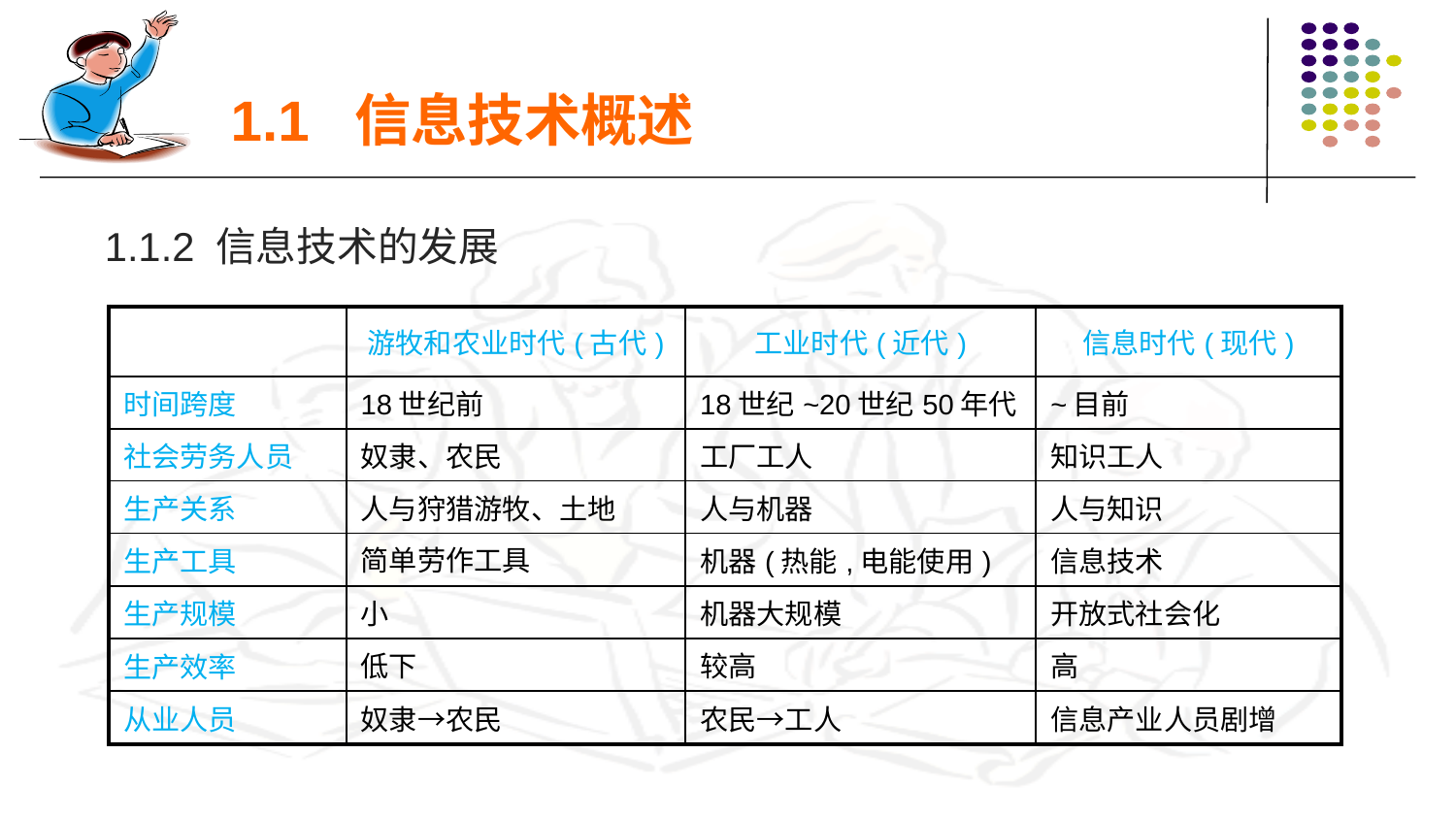

1.1  信息技术概述
1.1.2 信息技术的发展
|  | 游牧和农业时代(古代) | 工业时代(近代) | 信息时代(现代) |
| --- | --- | --- | --- |
| 时间跨度 | 18世纪前 | 18世纪~20世纪50年代 | ~目前 |
| 社会劳务人员 | 奴隶、农民 | 工厂工人 | 知识工人 |
| 生产关系 | 人与狩猎游牧、土地 | 人与机器 | 人与知识 |
| 生产工具 | 简单劳作工具 | 机器(热能,电能使用) | 信息技术 |
| 生产规模 | 小 | 机器大规模 | 开放式社会化 |
| 生产效率 | 低下 | 较高 | 高 |
| 从业人员 | 奴隶→农民 | 农民→工人 | 信息产业人员剧增 |